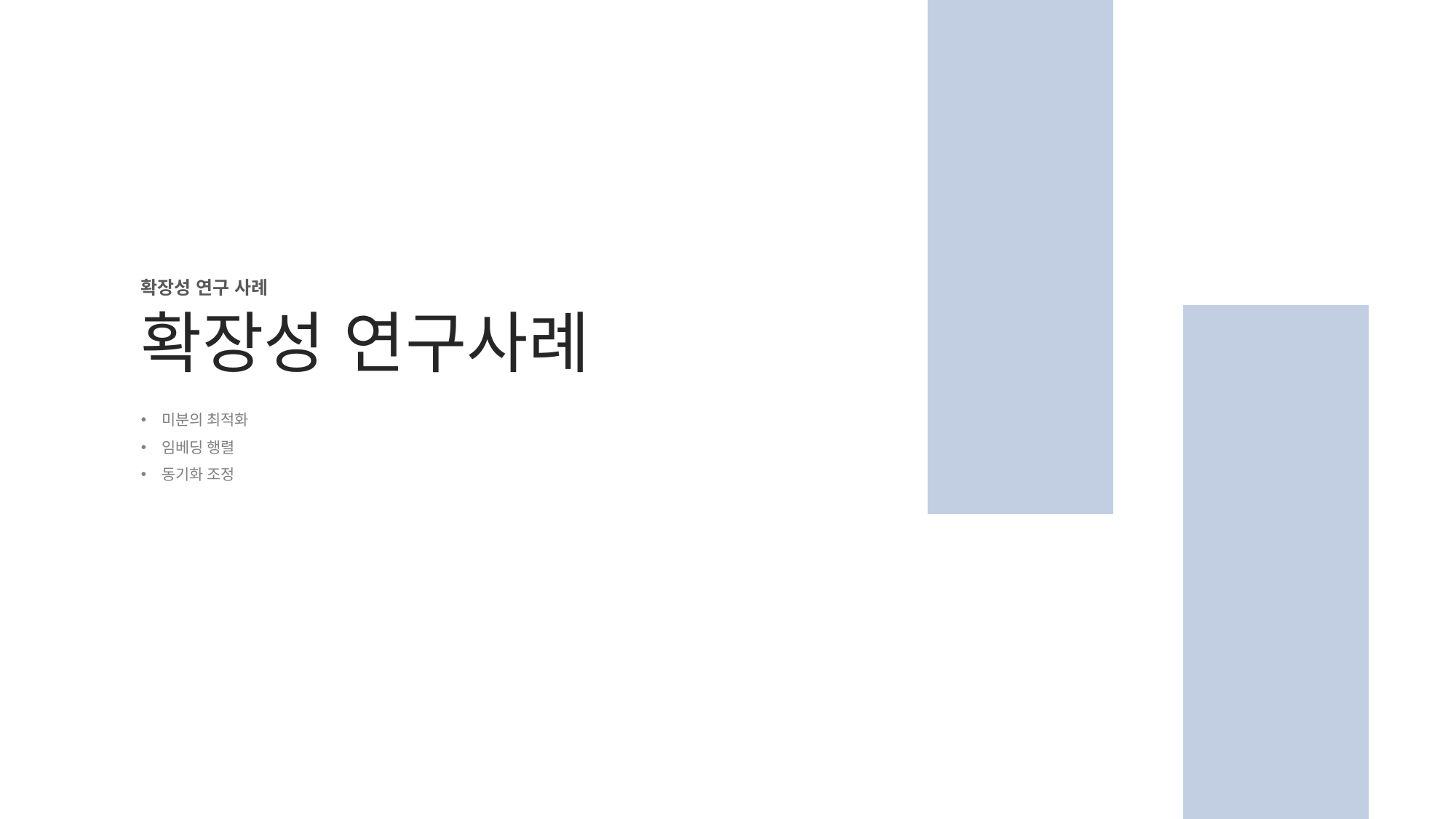

확장성 연구 사례

확장성 연구사례
미분의 최적화
임베딩 행렬
동기화 조정